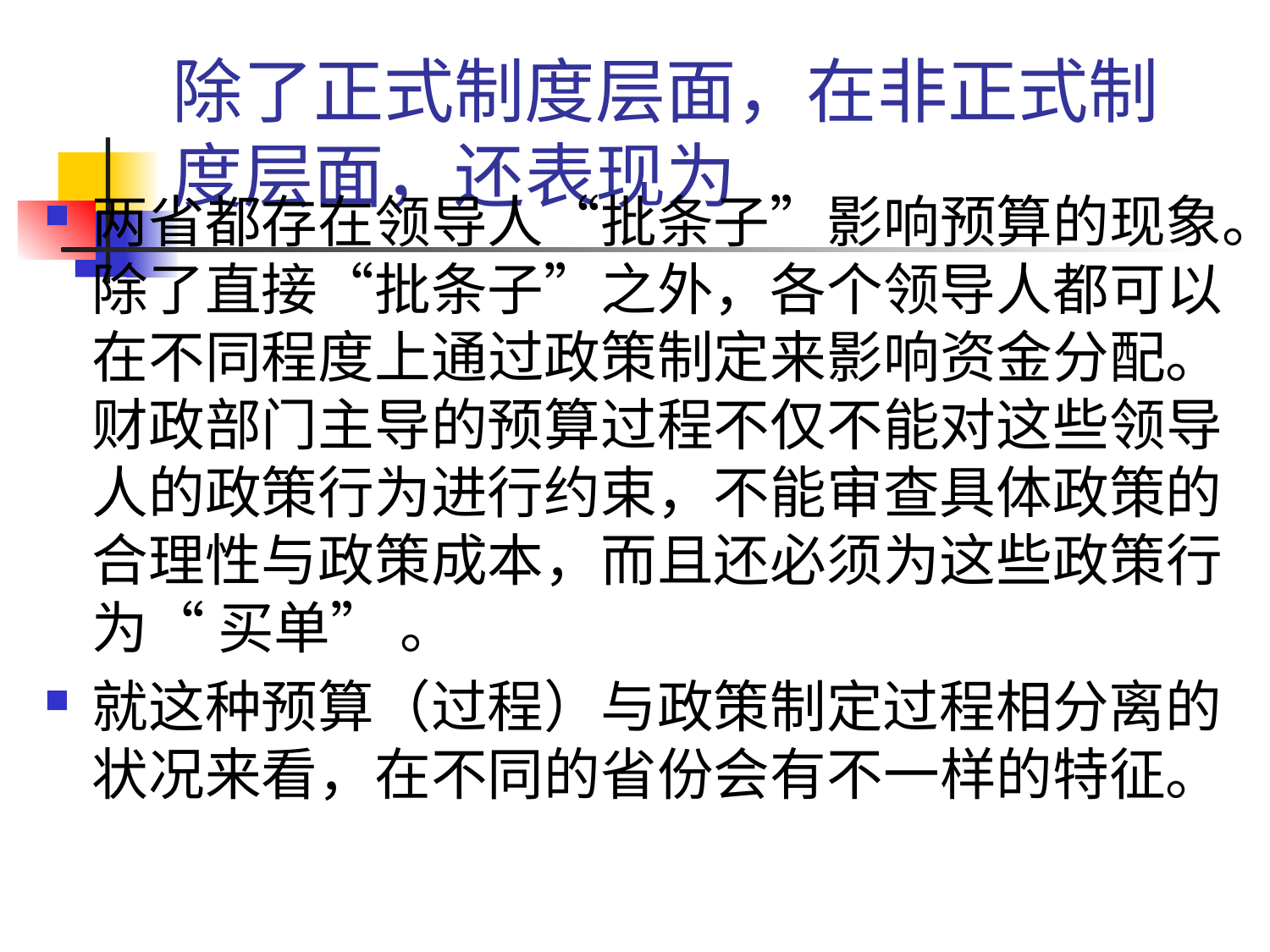

除了正式制度层面，在非正式制度层面，还表现为
两省都存在领导人“批条子”影响预算的现象。除了直接“批条子”之外，各个领导人都可以在不同程度上通过政策制定来影响资金分配。财政部门主导的预算过程不仅不能对这些领导人的政策行为进行约束，不能审查具体政策的合理性与政策成本，而且还必须为这些政策行为“ 买单” 。
就这种预算（过程）与政策制定过程相分离的状况来看，在不同的省份会有不一样的特征。